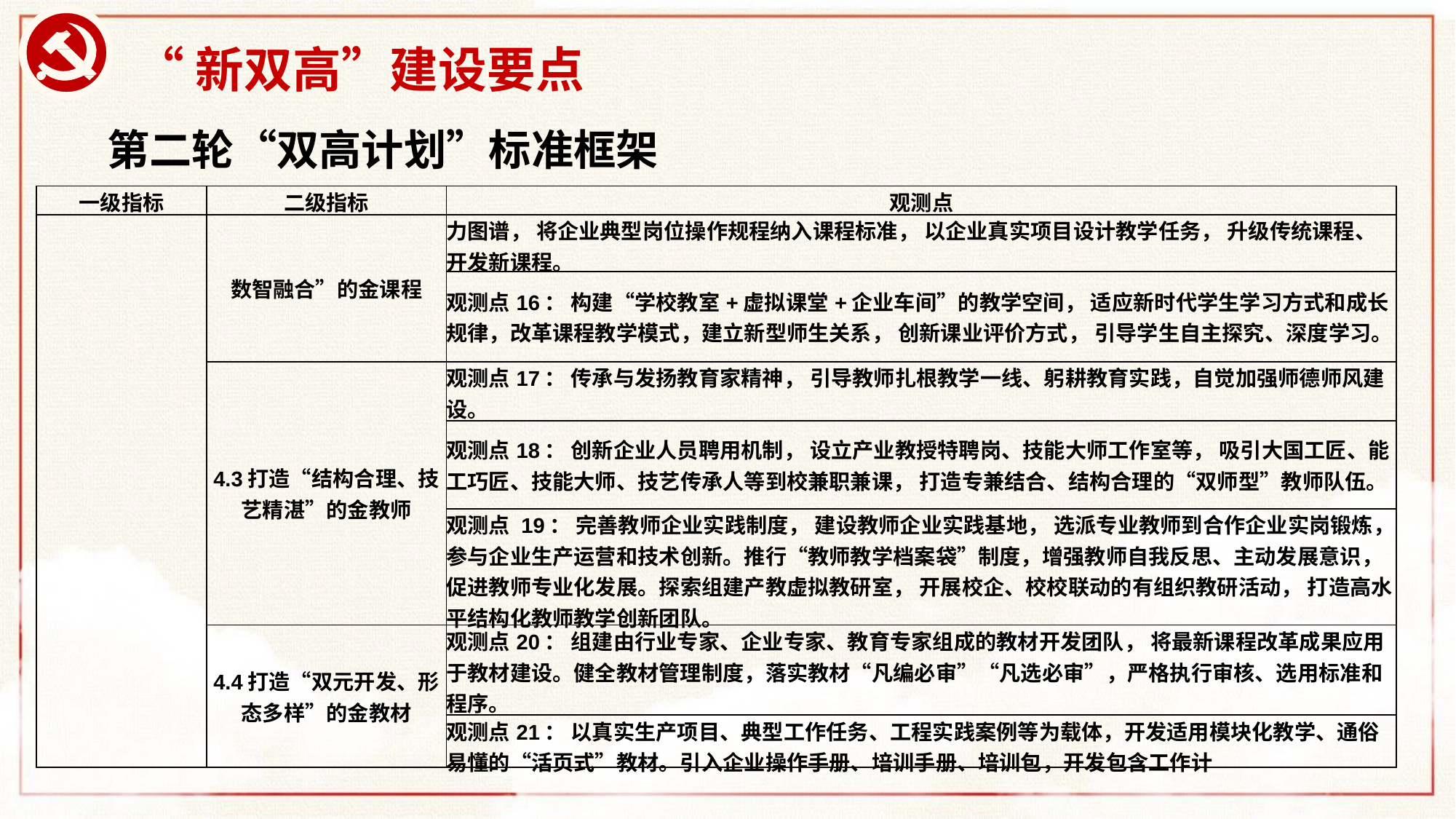

# “新双高”建设要点
第二轮“双高计划”标准框架
| 一级指标 | 二级指标 | 观测点 |
| --- | --- | --- |
|  | 数智融合”的金课程 | 力图谱， 将企业典型岗位操作规程纳入课程标准， 以企业真实项目设计教学任务， 升级传统课程、开发新课程。 |
|  |  | 观测点16： 构建“学校教室+虚拟课堂+企业车间”的教学空间， 适应新时代学生学习方式和成长规律，改革课程教学模式，建立新型师生关系， 创新课业评价方式， 引导学生自主探究、深度学习。 |
|  | 4.3打造“结构合理、技艺精湛”的金教师 | 观测点17： 传承与发扬教育家精神， 引导教师扎根教学一线、躬耕教育实践，自觉加强师德师风建设。 |
|  |  | 观测点18： 创新企业人员聘用机制， 设立产业教授特聘岗、技能大师工作室等， 吸引大国工匠、能工巧匠、技能大师、技艺传承人等到校兼职兼课， 打造专兼结合、结构合理的“双师型”教师队伍。 |
|  |  | 观测点 19： 完善教师企业实践制度， 建设教师企业实践基地， 选派专业教师到合作企业实岗锻炼，参与企业生产运营和技术创新。推行“教师教学档案袋”制度，增强教师自我反思、主动发展意识， 促进教师专业化发展。探索组建产教虚拟教研室， 开展校企、校校联动的有组织教研活动， 打造高水平结构化教师教学创新团队。 |
|  | 4.4打造“双元开发、形态多样”的金教材 | 观测点20： 组建由行业专家、企业专家、教育专家组成的教材开发团队， 将最新课程改革成果应用于教材建设。健全教材管理制度，落实教材“凡编必审”“凡选必审”，严格执行审核、选用标准和程序。 |
|  |  | 观测点21： 以真实生产项目、典型工作任务、工程实践案例等为载体，开发适用模块化教学、通俗易懂的“活页式”教材。引入企业操作手册、培训手册、培训包，开发包含工作计 |